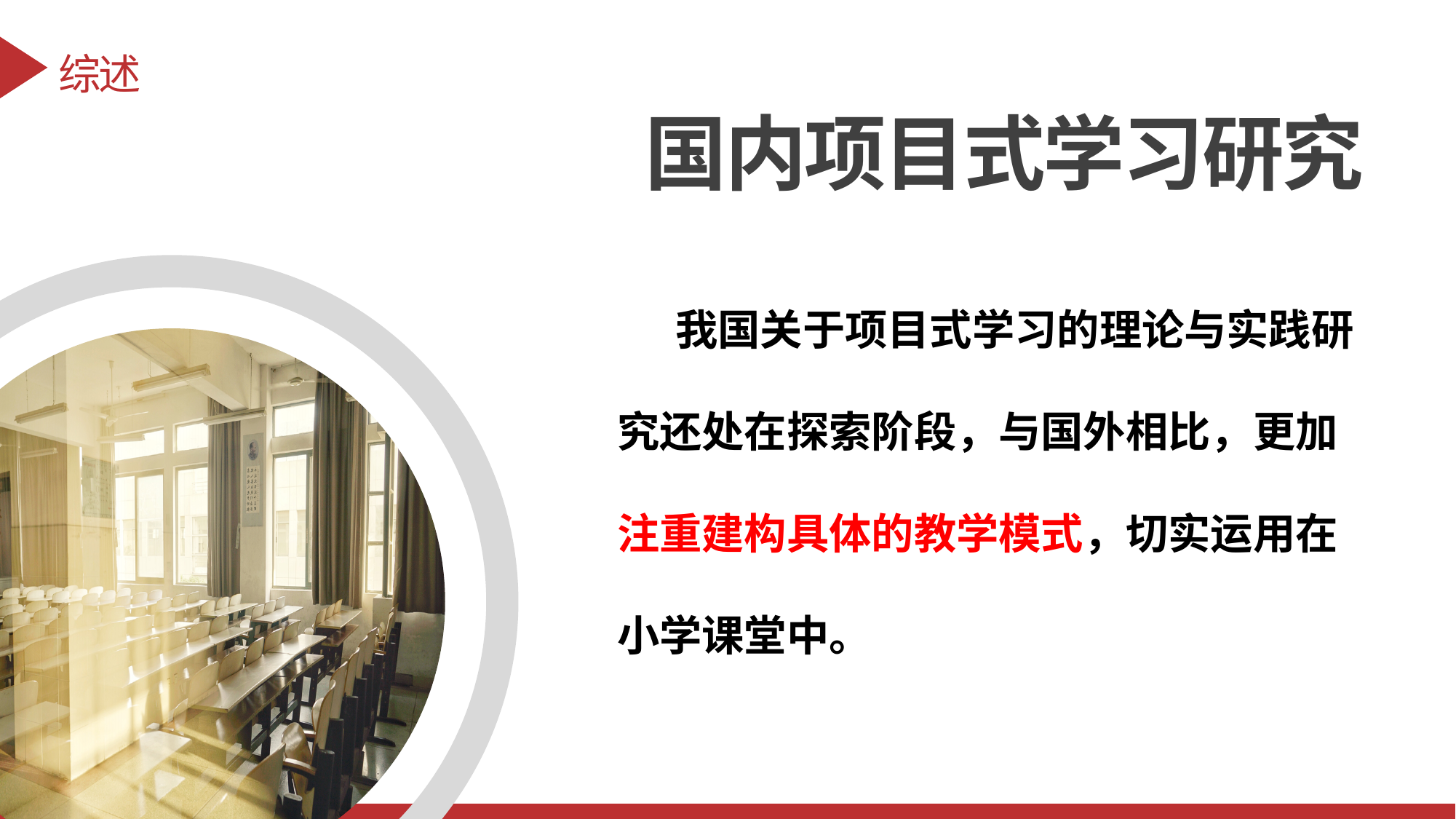

综述

国内项目式学习研究
     我国关于项目式学习的理论与实践研究还处在探索阶段，与国外相比，更加注重建构具体的教学模式，切实运用在小学课堂中。